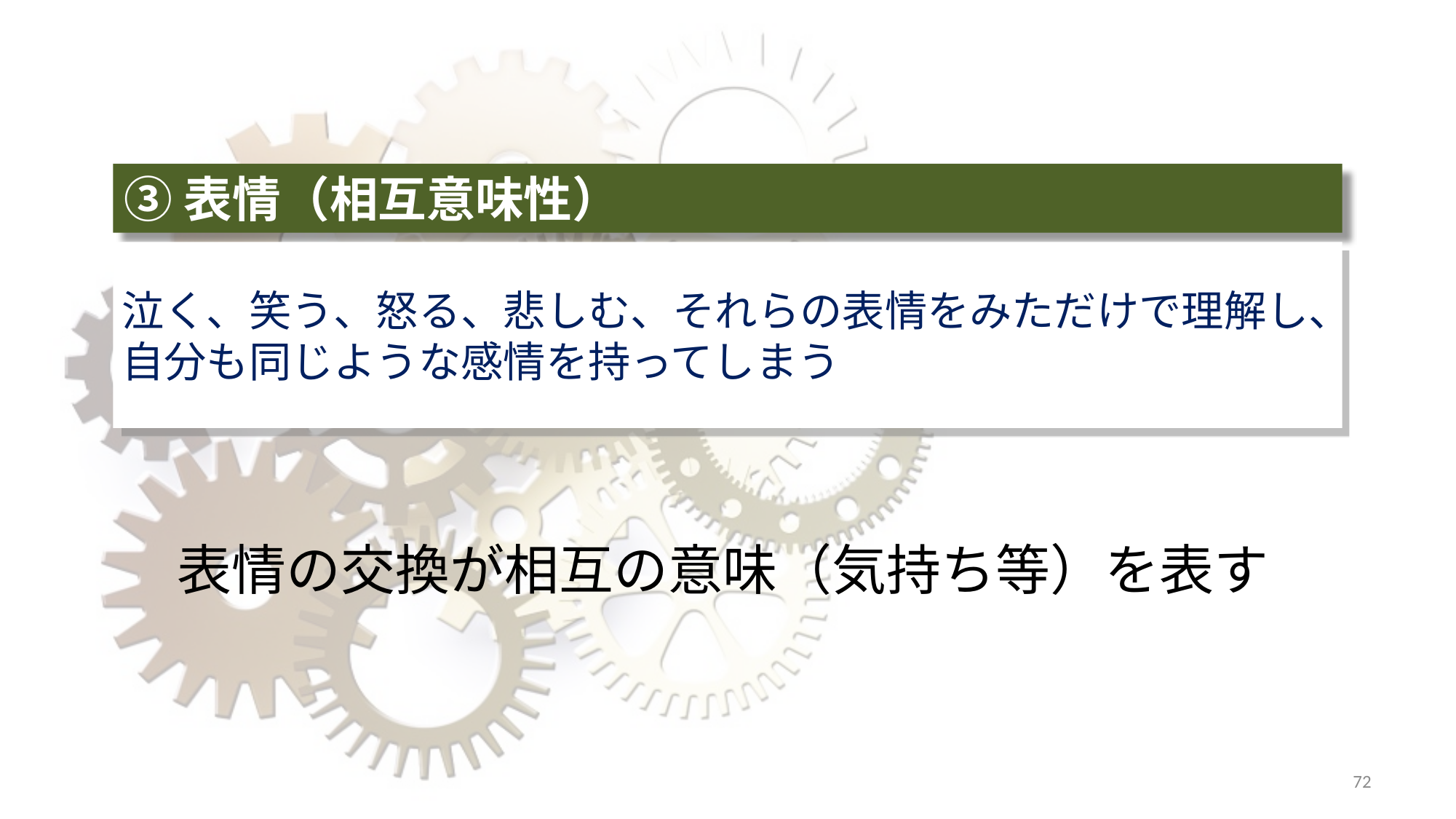

③表情（相互意味性）

泣く、笑う、怒る、悲しむ、それらの表情をみただけで理解し、自分も同じような感情を持ってしまう

表情の交換が相互の意味（気持ち等）を表す
72